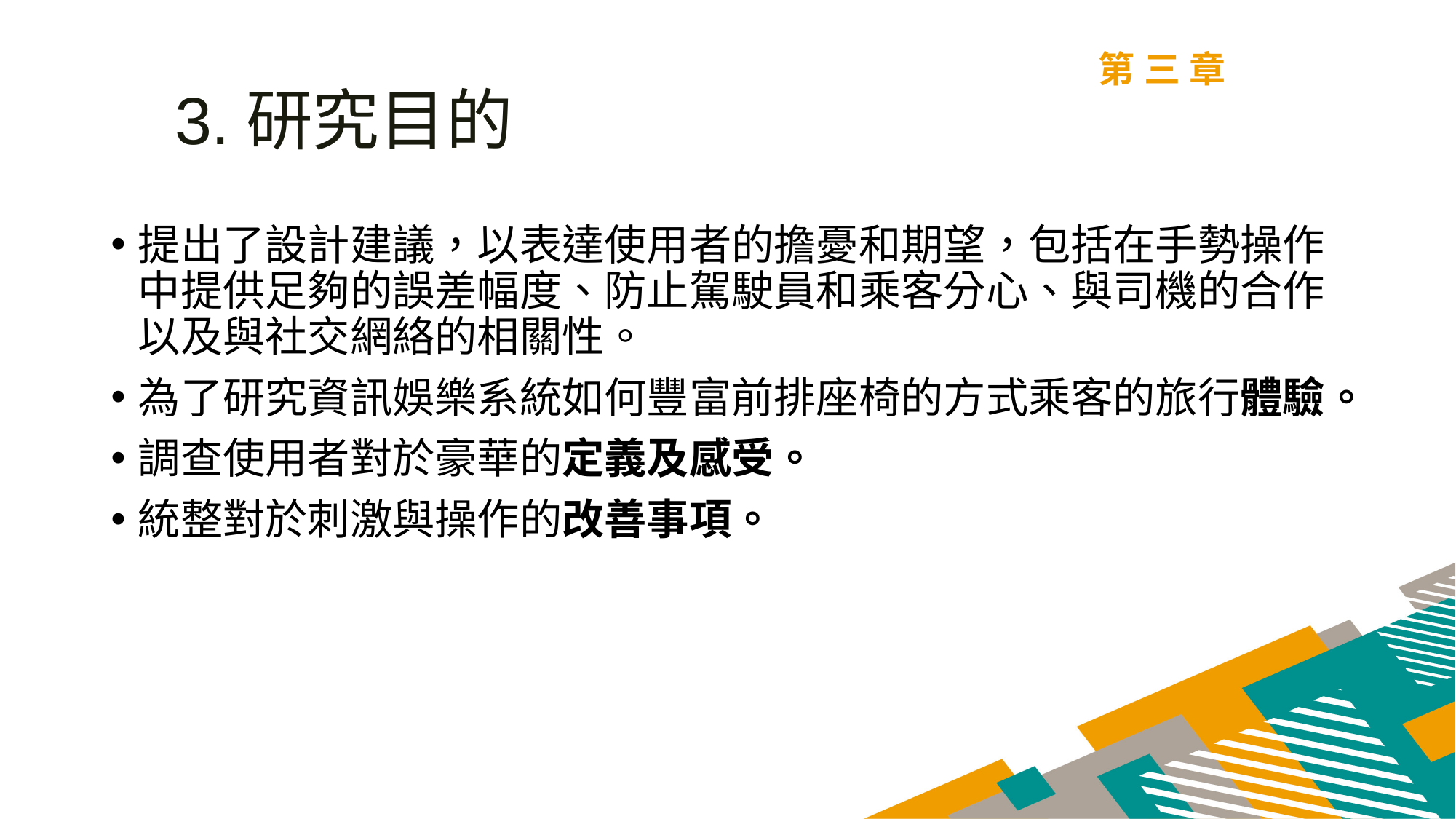

第三章
3.研究目的
提出了設計建議，以表達使用者的擔憂和期望，包括在手勢操作中提供足夠的誤差幅度、防止駕駛員和乘客分心、與司機的合作以及與社交網絡的相關性。
為了研究資訊娛樂系統如何豐富前排座椅的方式乘客的旅行體驗。
調查使用者對於豪華的定義及感受。
統整對於刺激與操作的改善事項。